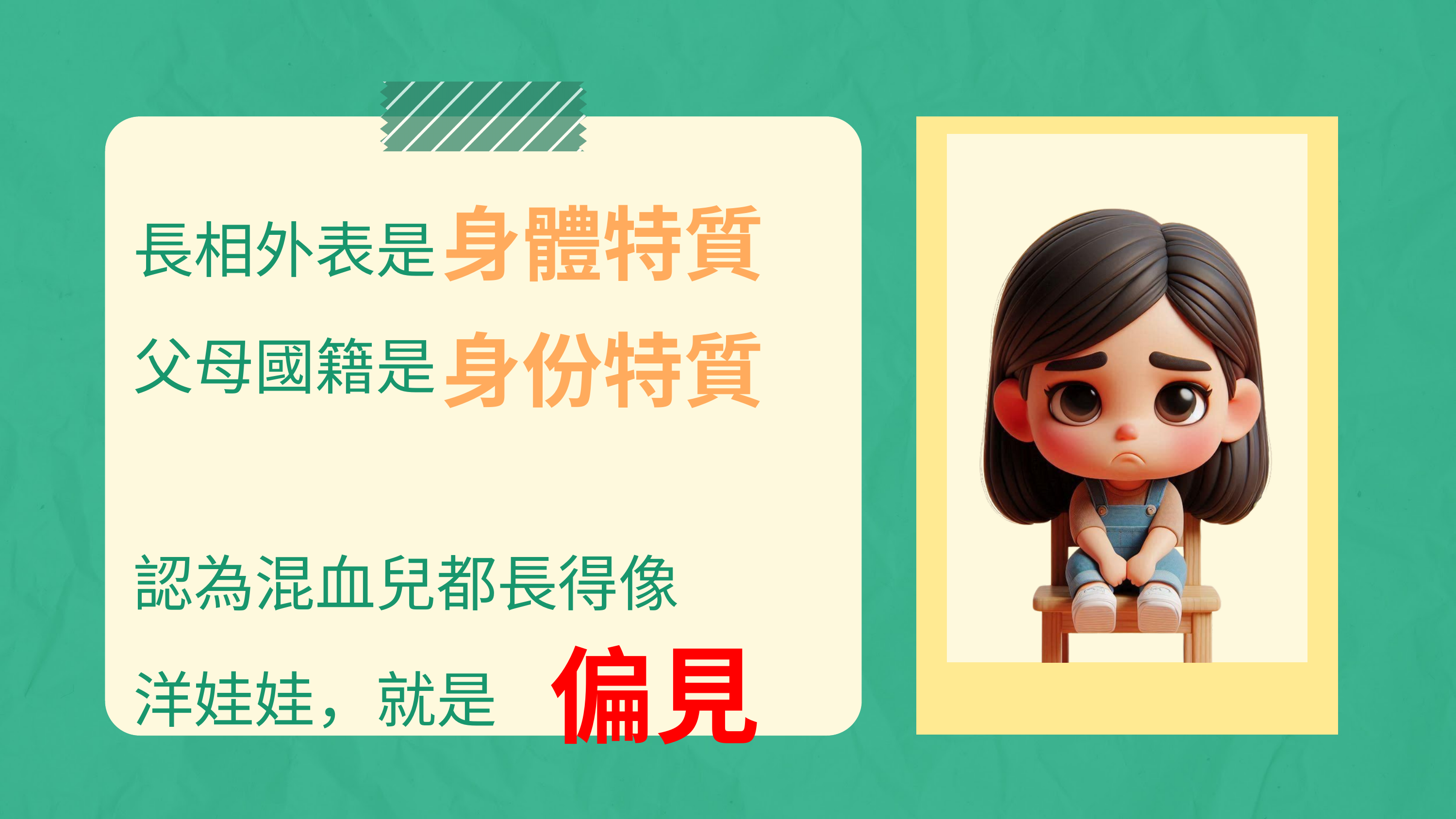

身體特質
長相外表是

父母國籍是

認為混血兒都長得像
洋娃娃，就是
身份特質
偏見